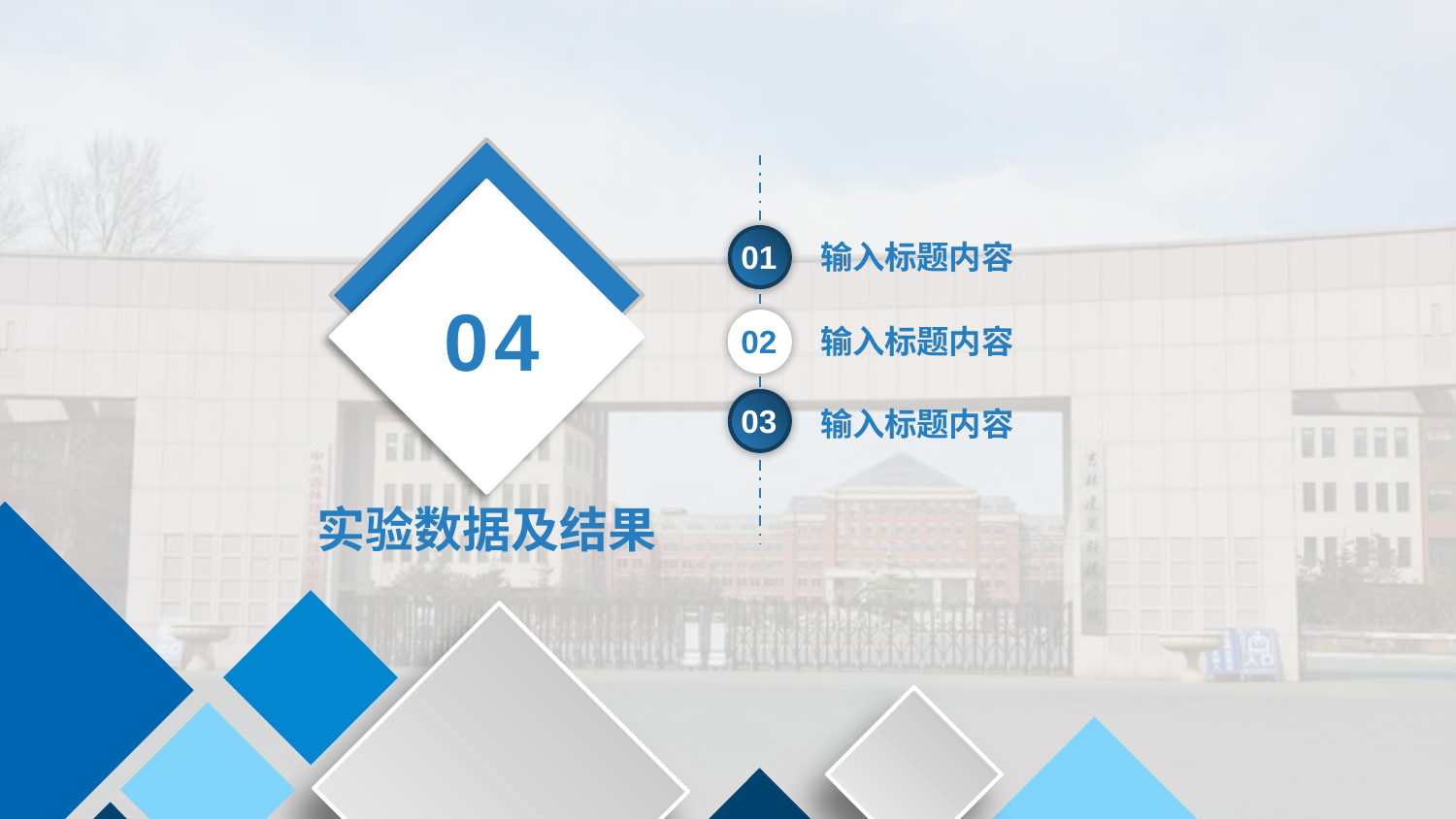

04

01
输入标题内容

02
输入标题内容

03
输入标题内容
实验数据及结果